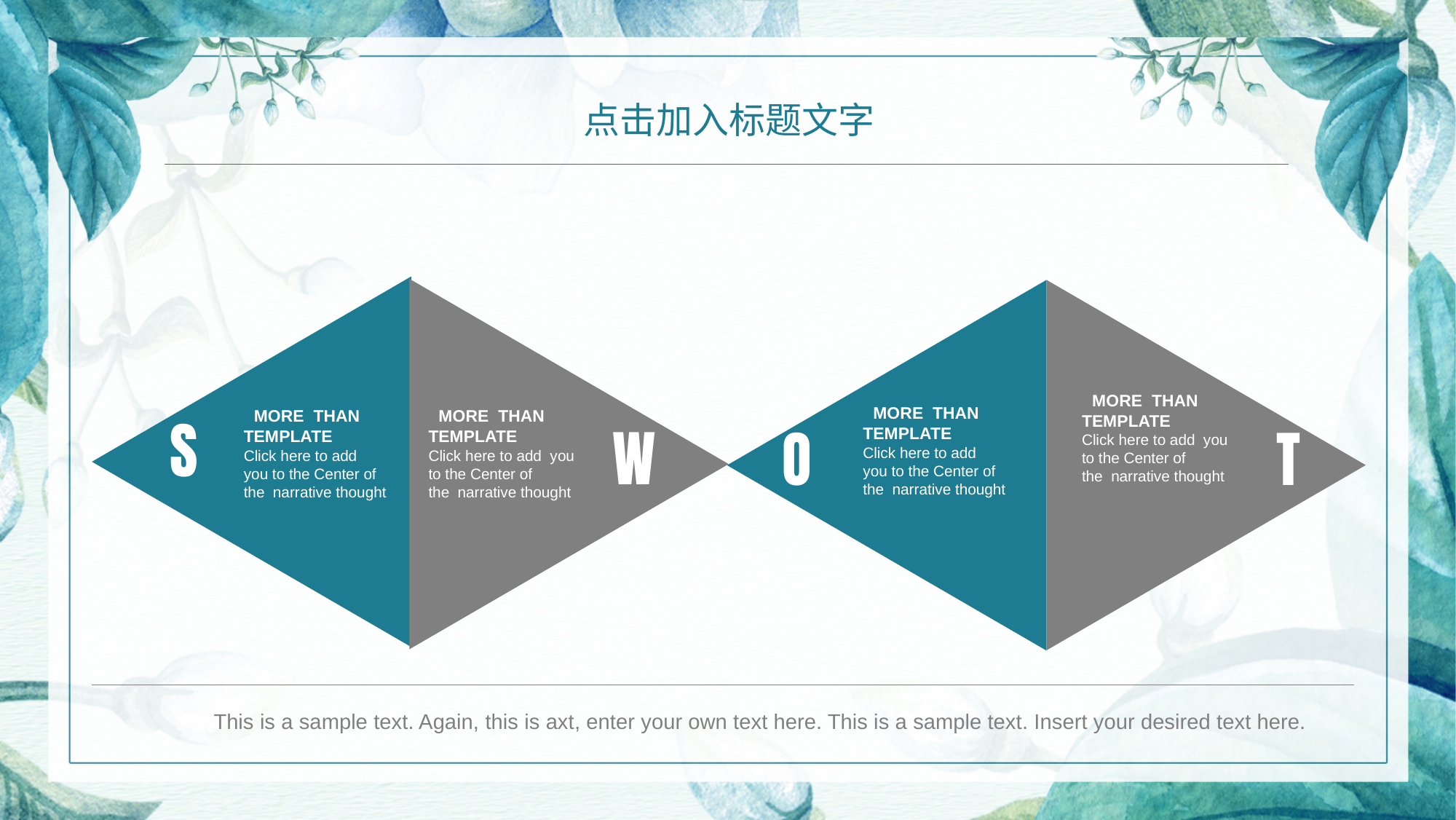

点击加入标题文字

  MORE  THAN  TEMPLATE
Click here to add  you to the Center of
the  narrative thought

  MORE  THAN  TEMPLATE
Click here to add  you to the Center of
the  narrative thought

  MORE  THAN  TEMPLATE
Click here to add  you to the Center of
the  narrative thought

  MORE  THAN  TEMPLATE
Click here to add  you to the Center of
the  narrative thought

  S
  W
  O
  T
This is a sample text. Again, this is axt, enter your own text here. This is a sample text. Insert your desired text here.